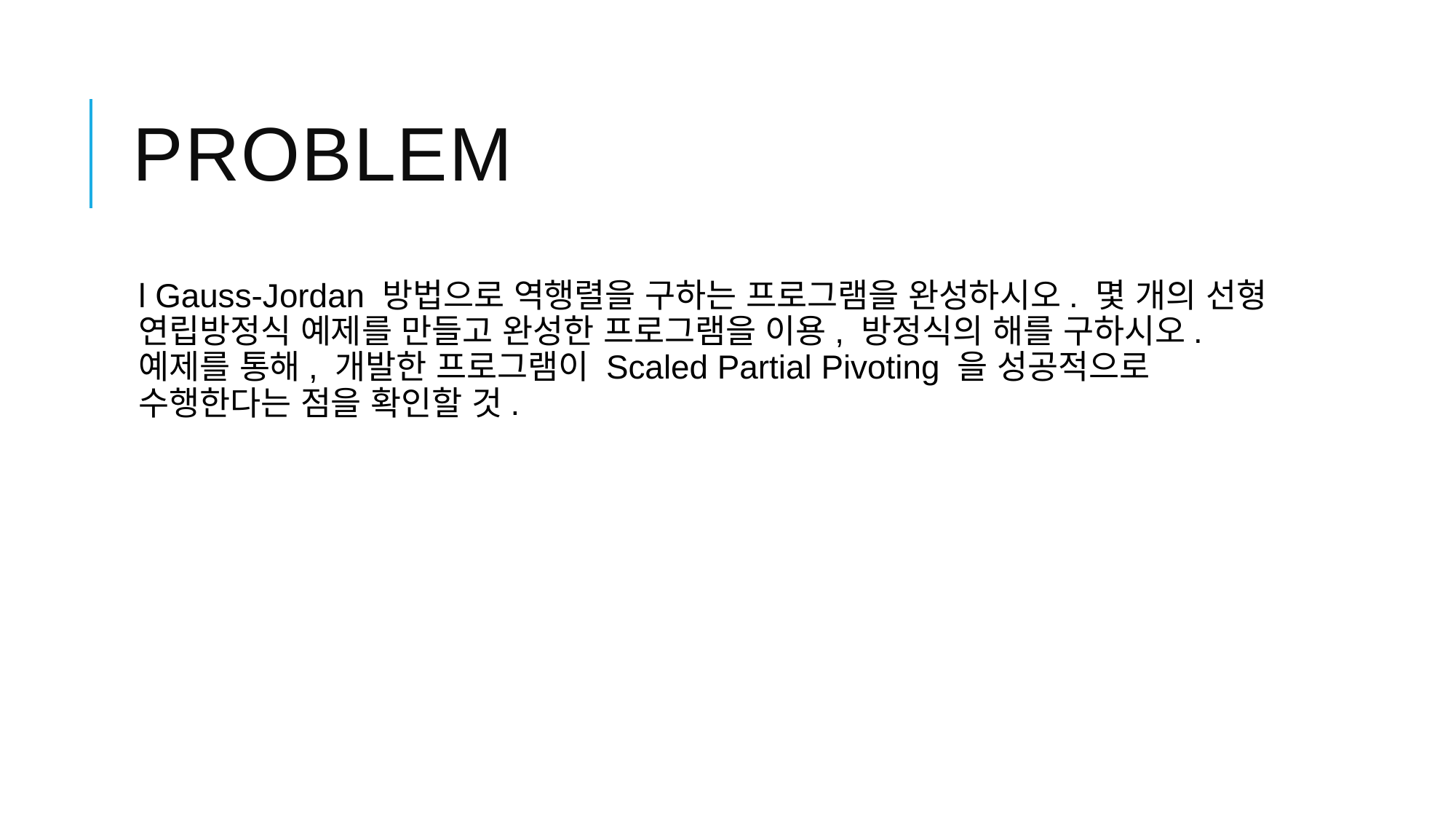

# Problem
l Gauss-Jordan 방법으로 역행렬을 구하는 프로그램을 완성하시오. 몇 개의 선형 연립방정식 예제를 만들고 완성한 프로그램을 이용, 방정식의 해를 구하시오. 예제를 통해, 개발한 프로그램이 Scaled Partial Pivoting 을 성공적으로 수행한다는 점을 확인할 것.